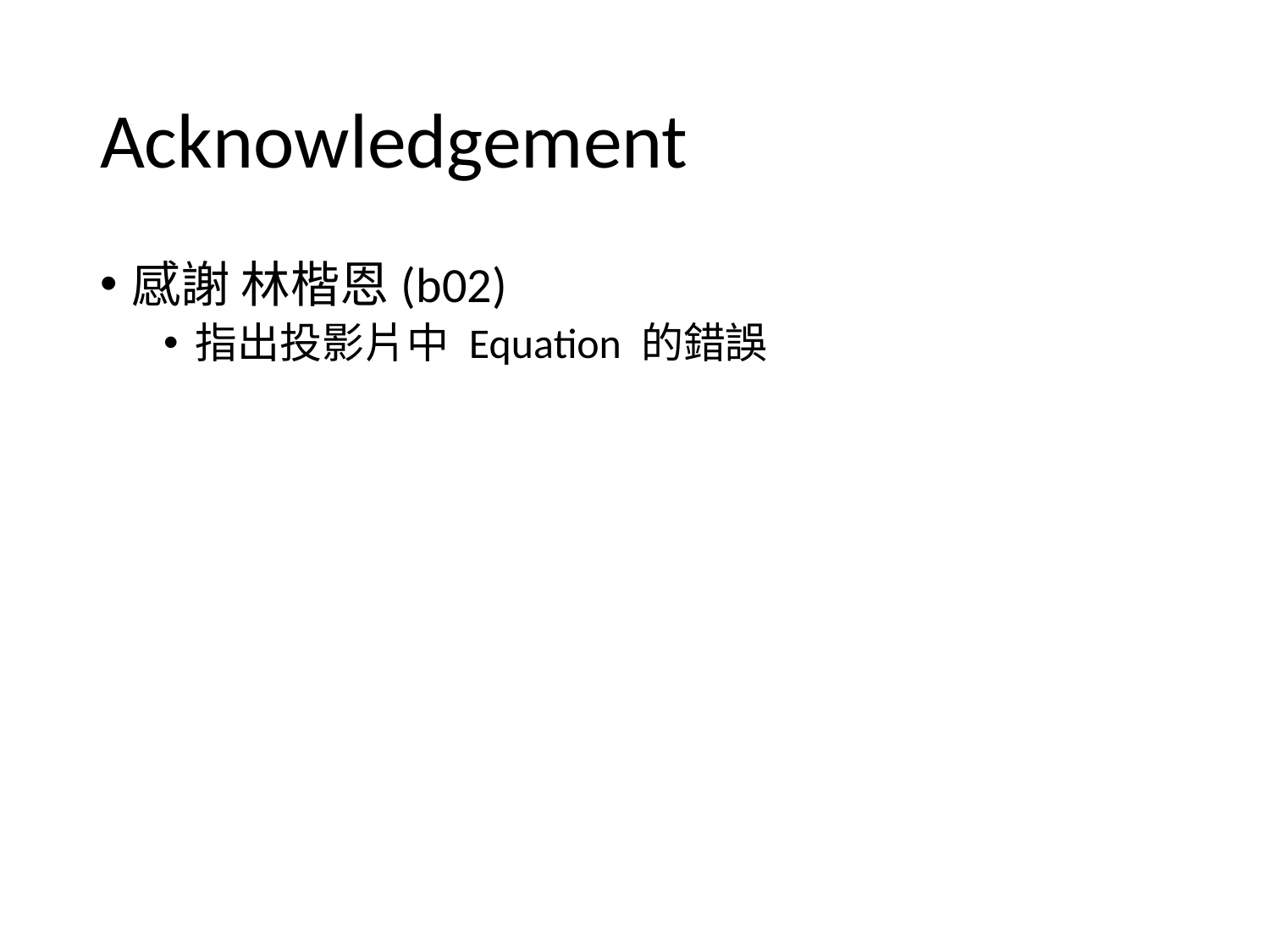

# Acknowledgement
感謝 林楷恩(b02)
指出投影片中 Equation 的錯誤